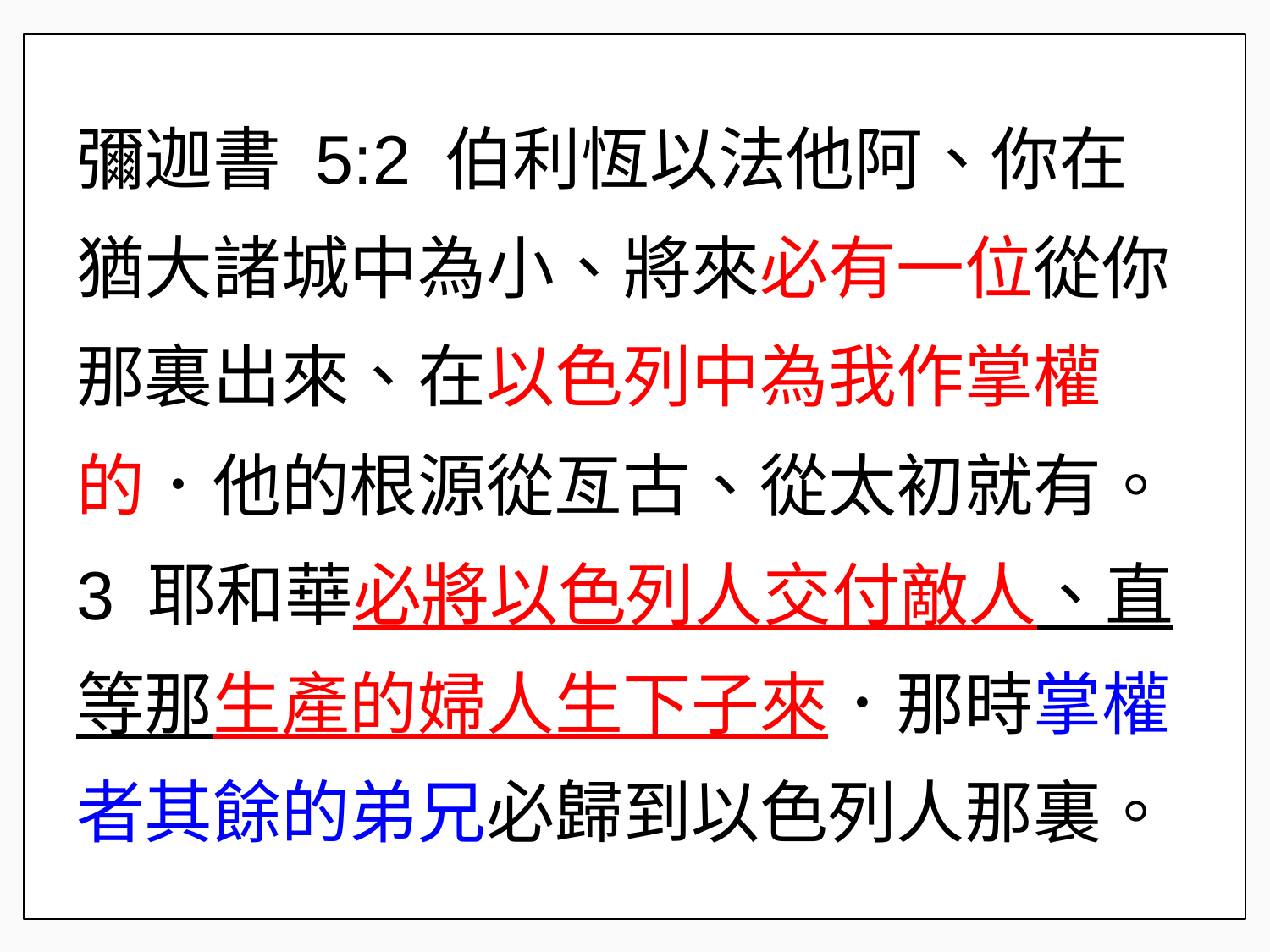

彌迦書 5:2 伯利恆以法他阿、你在猶大諸城中為小、將來必有一位從你那裏出來、在以色列中為我作掌權的．他的根源從亙古、從太初就有。3 耶和華必將以色列人交付敵人、直等那生產的婦人生下子來．那時掌權者其餘的弟兄必歸到以色列人那裏。